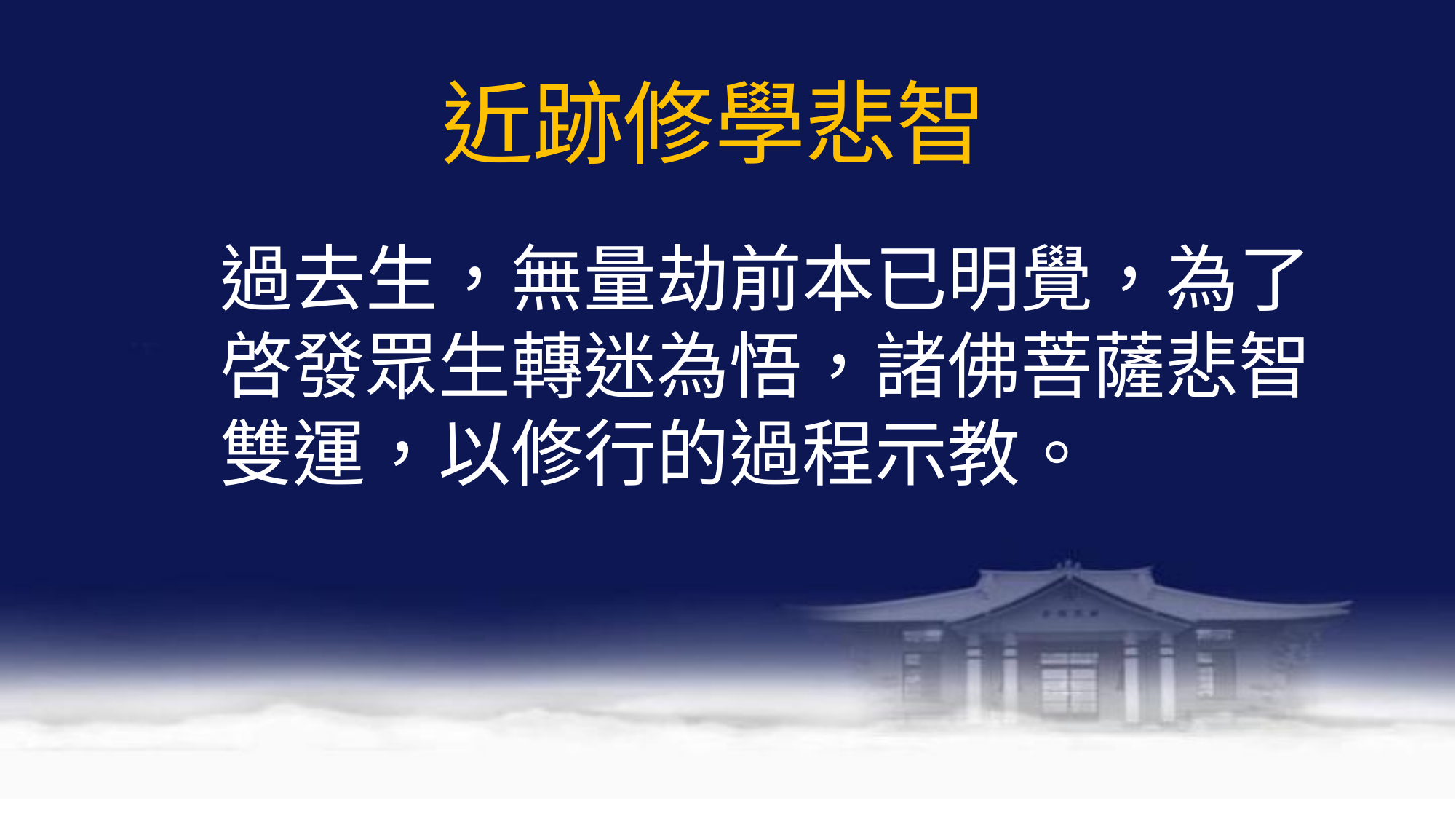

近跡修學悲智
過去生，無量劫前本已明覺，為了啓發眾生轉迷為悟，諸佛菩薩悲智雙運，以修行的過程示教。